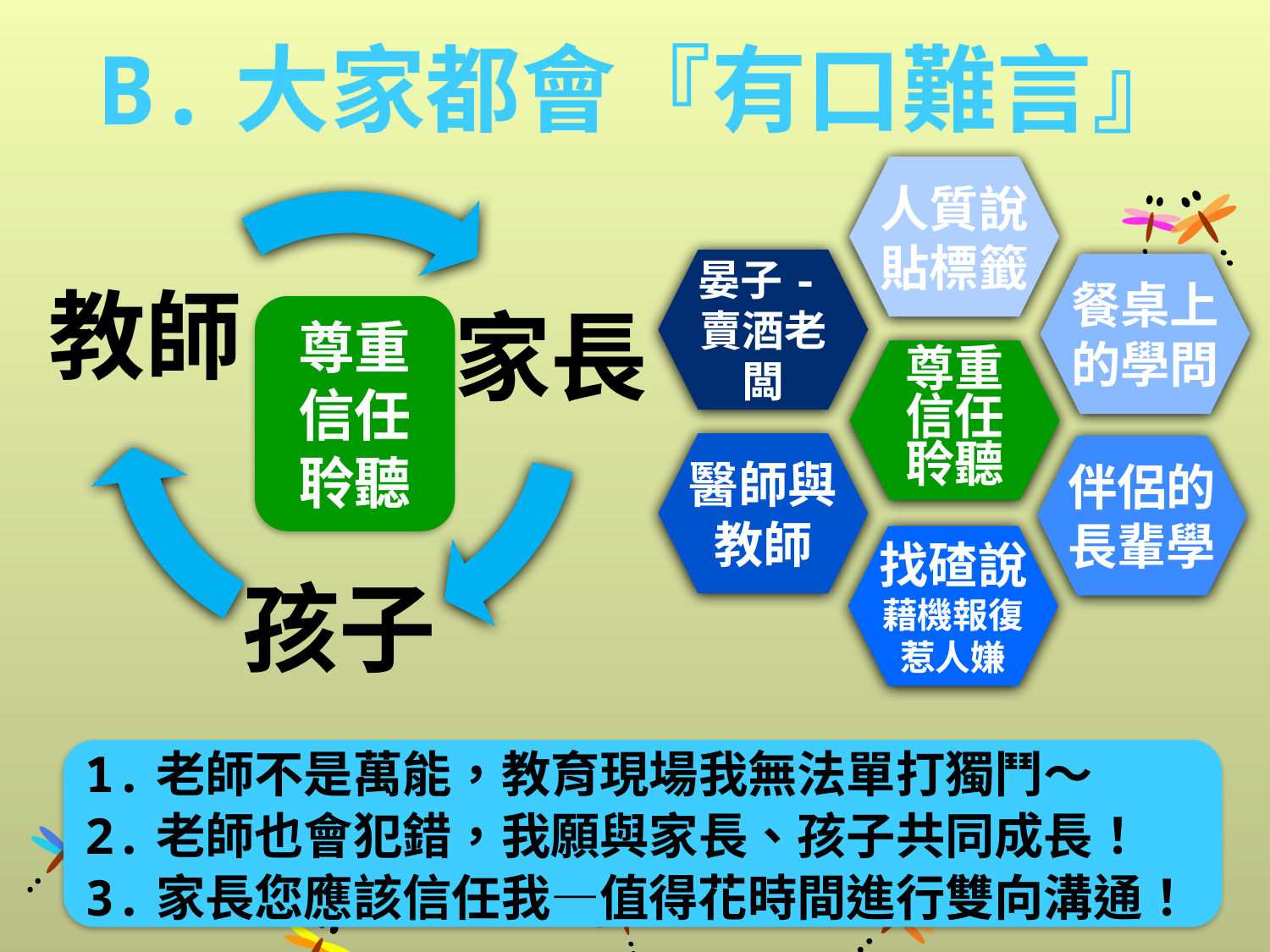

# B.大家都會『有口難言』
人質說
貼標籤
家長
孩子
教師
晏子-賣酒老闆
餐桌上的學問
尊重
信任
聆聽
尊重
信任
聆聽
醫師與教師
伴侶的長輩學
找碴說
藉機報復
惹人嫌
1.老師不是萬能，教育現場我無法單打獨鬥～
2.老師也會犯錯，我願與家長、孩子共同成長！
3.家長您應該信任我—值得花時間進行雙向溝通！
31